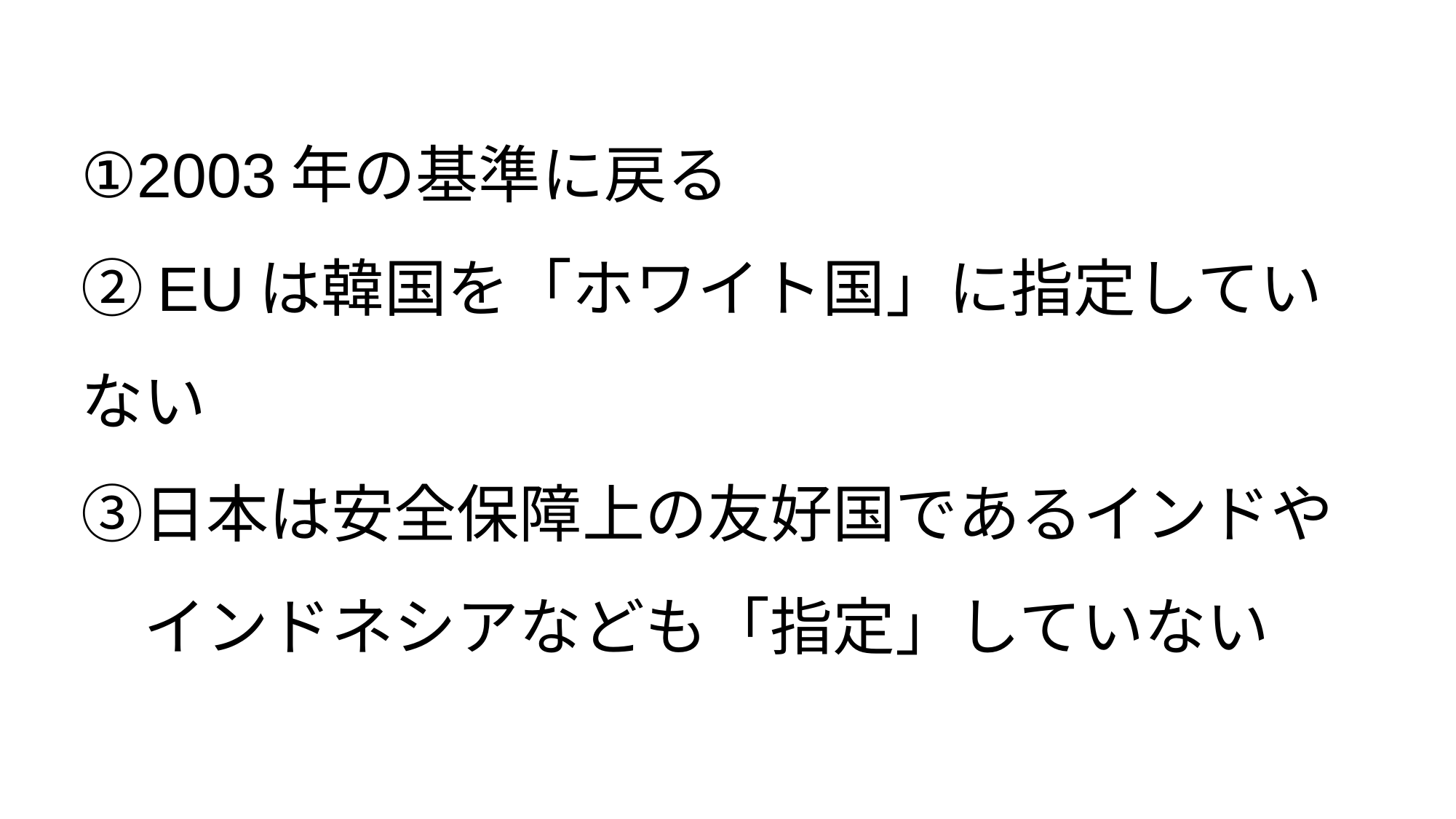

# ①2003年の基準に戻る ②EUは韓国を「ホワイト国」に指定していない ③日本は安全保障上の友好国であるインドや 　インドネシアなども「指定」していない